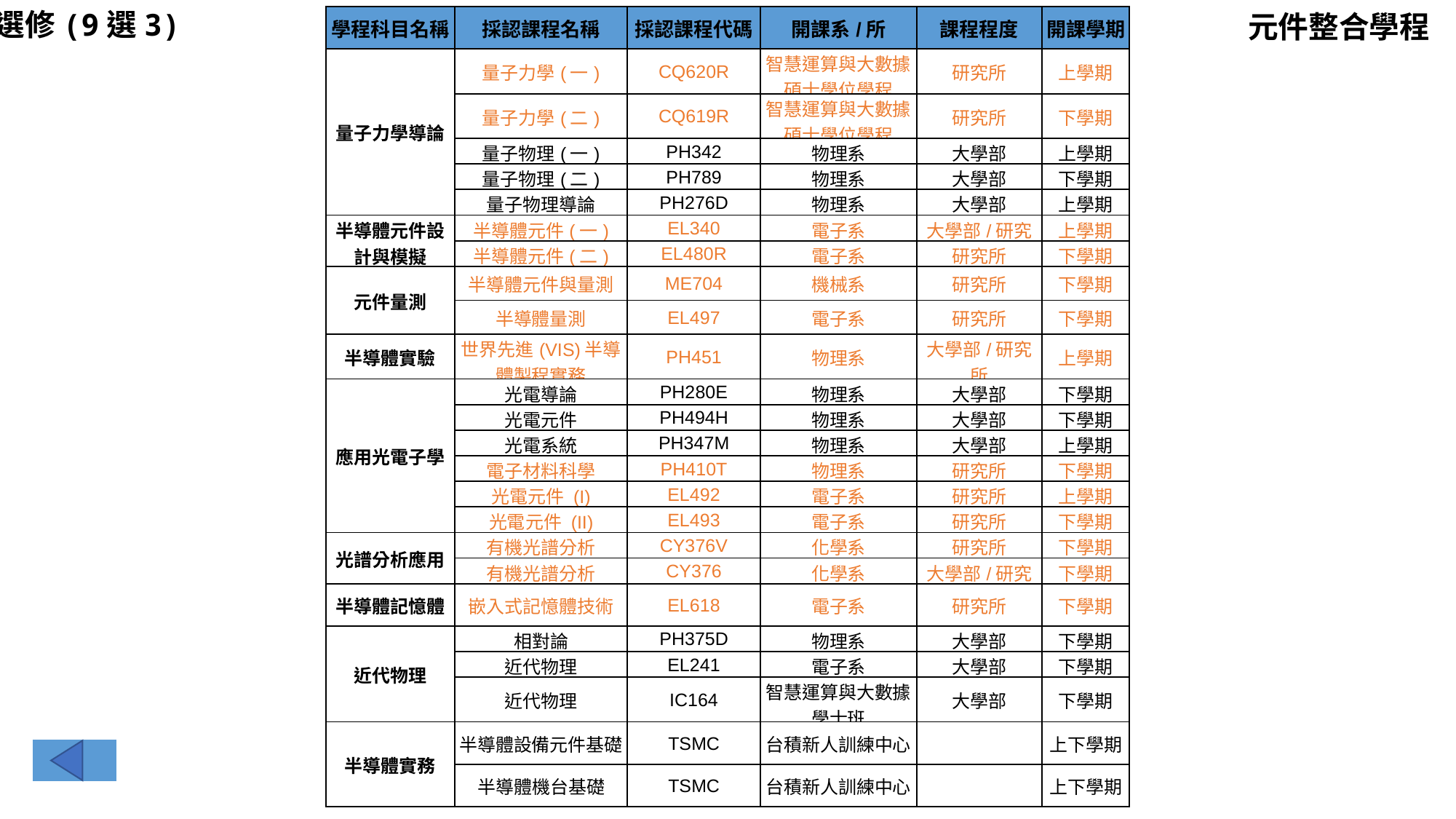

選修(9選3)
元件整合學程
| 學程科目名稱 | 採認課程名稱 | 採認課程代碼 | 開課系/所 | 課程程度 | 開課學期 |
| --- | --- | --- | --- | --- | --- |
| 量子力學導論 | 量子力學(一) | CQ620R | 智慧運算與大數據碩士學位學程 | 研究所 | 上學期 |
|  | 量子力學(二) | CQ619R | 智慧運算與大數據碩士學位學程 | 研究所 | 下學期 |
|  | 量子物理(一) | PH342 | 物理系 | 大學部 | 上學期 |
|  | 量子物理(二) | PH789 | 物理系 | 大學部 | 下學期 |
|  | 量子物理導論 | PH276D | 物理系 | 大學部 | 上學期 |
| 半導體元件設計與模擬 | 半導體元件(一) | EL340 | 電子系 | 大學部/研究所 | 上學期 |
|  | 半導體元件(二) | EL480R | 電子系 | 研究所 | 下學期 |
| 元件量測 | 半導體元件與量測 | ME704 | 機械系 | 研究所 | 下學期 |
|  | 半導體量測 | EL497 | 電子系 | 研究所 | 下學期 |
| 半導體實驗 | 世界先進(VIS)半導體製程實務 | PH451 | 物理系 | 大學部/研究所 | 上學期 |
| 應用光電子學 | 光電導論 | PH280E | 物理系 | 大學部 | 下學期 |
|  | 光電元件 | PH494H | 物理系 | 大學部 | 下學期 |
|  | 光電系統 | PH347M | 物理系 | 大學部 | 上學期 |
|  | 電子材料科學 | PH410T | 物理系 | 研究所 | 下學期 |
|  | 光電元件 (I) | EL492 | 電子系 | 研究所 | 上學期 |
|  | 光電元件 (II) | EL493 | 電子系 | 研究所 | 下學期 |
| 光譜分析應用 | 有機光譜分析 | CY376V | 化學系 | 研究所 | 下學期 |
|  | 有機光譜分析 | CY376 | 化學系 | 大學部/研究所 | 下學期 |
| 半導體記憶體 | 嵌入式記憶體技術 | EL618 | 電子系 | 研究所 | 下學期 |
| 近代物理 | 相對論 | PH375D | 物理系 | 大學部 | 下學期 |
|  | 近代物理 | EL241 | 電子系 | 大學部 | 下學期 |
|  | 近代物理 | IC164 | 智慧運算與大數據學士班 | 大學部 | 下學期 |
| 半導體實務 | 半導體設備元件基礎 | TSMC | 台積新人訓練中心 |  | 上下學期 |
|  | 半導體機台基礎 | TSMC | 台積新人訓練中心 |  | 上下學期 |